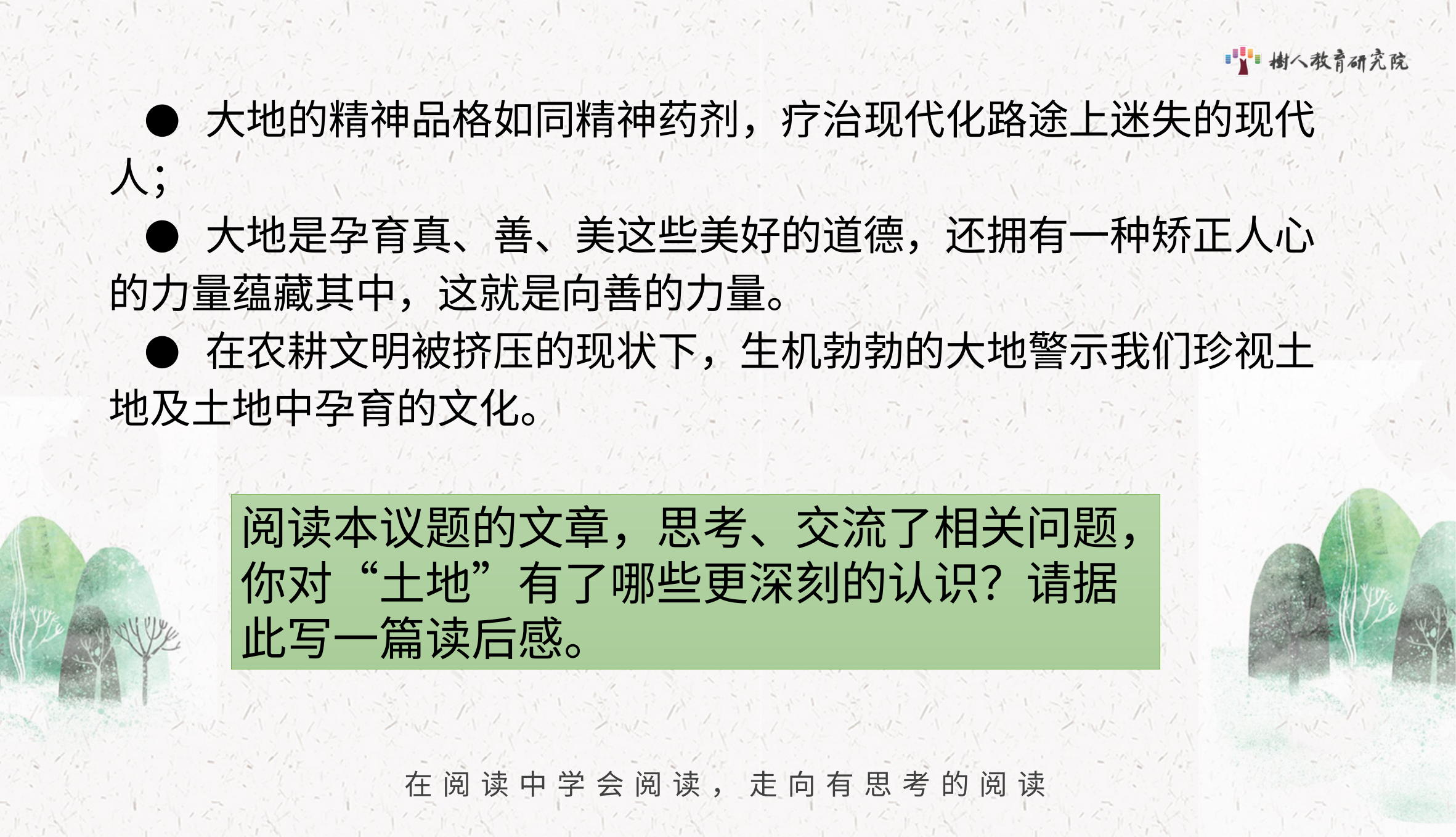

●  大地的精神品格如同精神药剂，疗治现代化路途上迷失的现代人；
●  大地是孕育真、善、美这些美好的道德，还拥有一种矫正人心的力量蕴藏其中，这就是向善的力量。
●  在农耕文明被挤压的现状下，生机勃勃的大地警示我们珍视土地及土地中孕育的文化。
阅读本议题的文章，思考、交流了相关问题，你对“土地”有了哪些更深刻的认识？请据此写一篇读后感。